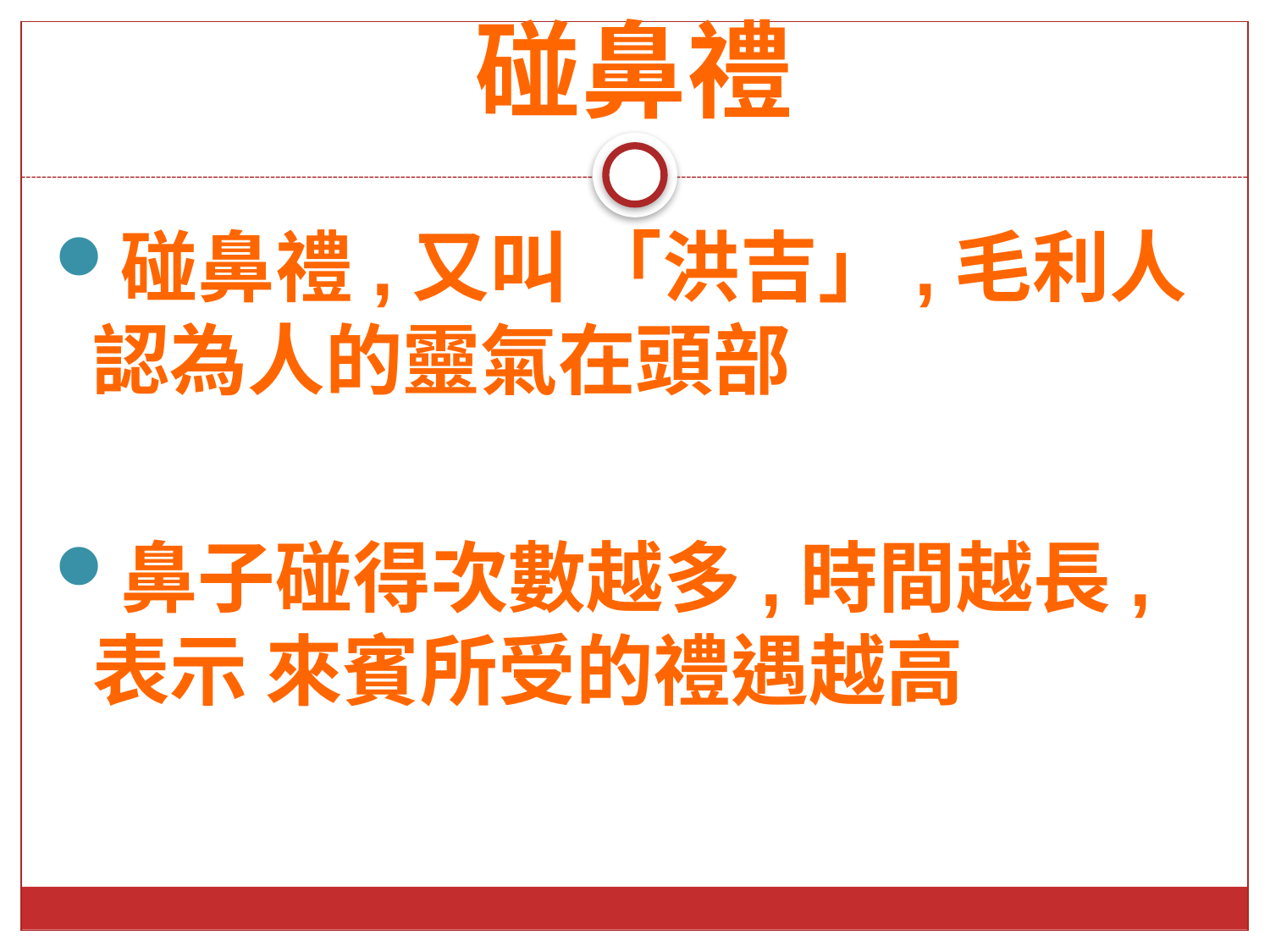

# 碰鼻禮
碰鼻禮,又叫 「洪吉」,毛利人認為人的靈氣在頭部

鼻子碰得次數越多,時間越長,表示 來賓所受的禮遇越高